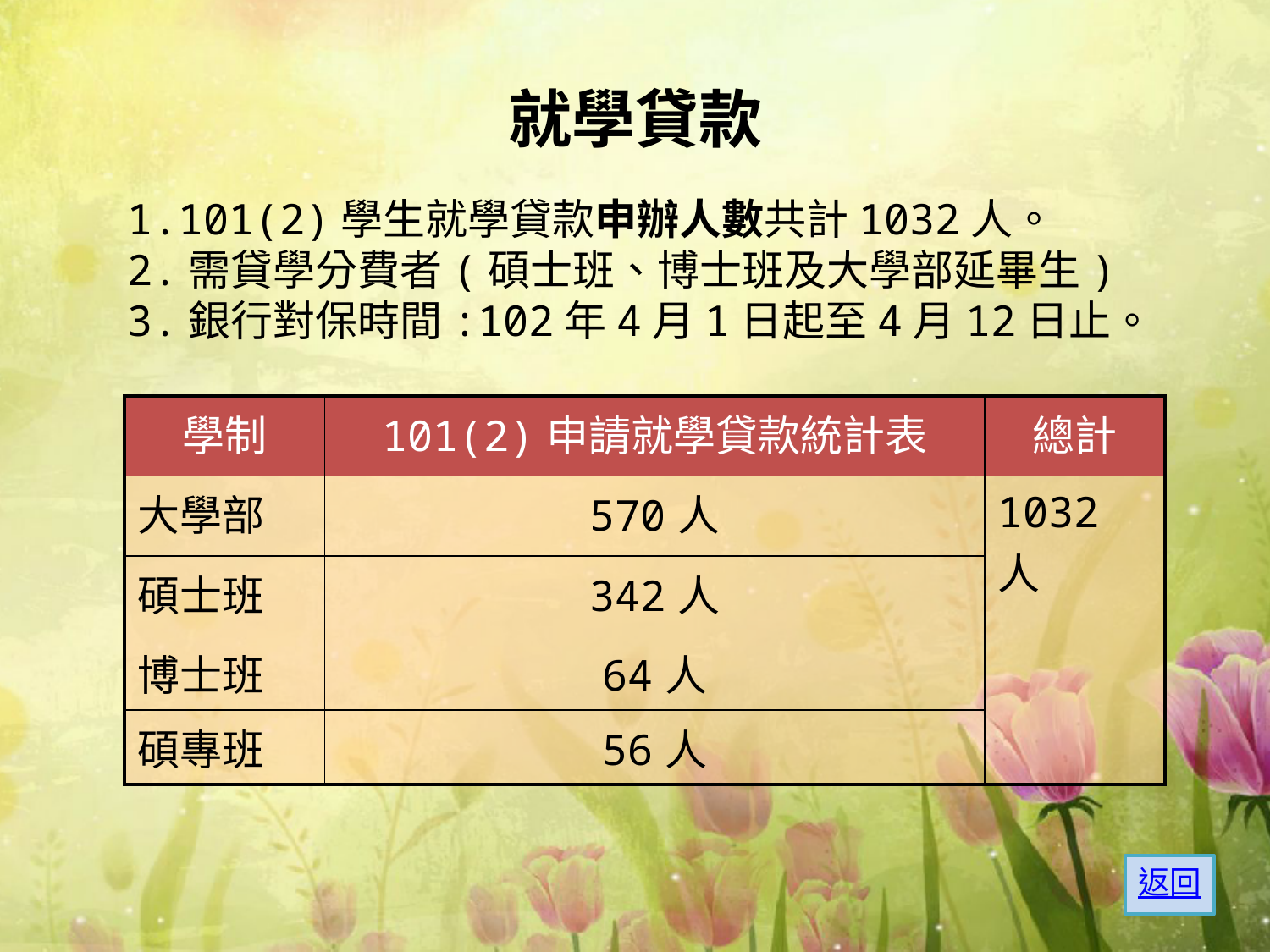

# 就學貸款
1.101(2)學生就學貸款申辦人數共計1032人。
2.需貸學分費者(碩士班、博士班及大學部延畢生)
3.銀行對保時間:102年4月1日起至4月12日止。
| 學制 | 101(2)申請就學貸款統計表 | 總計 |
| --- | --- | --- |
| 大學部 | 570人 | 1032人 |
| 碩士班 | 342人 |  |
| 博士班 | 64人 |  |
| 碩專班 | 56人 |  |
返回